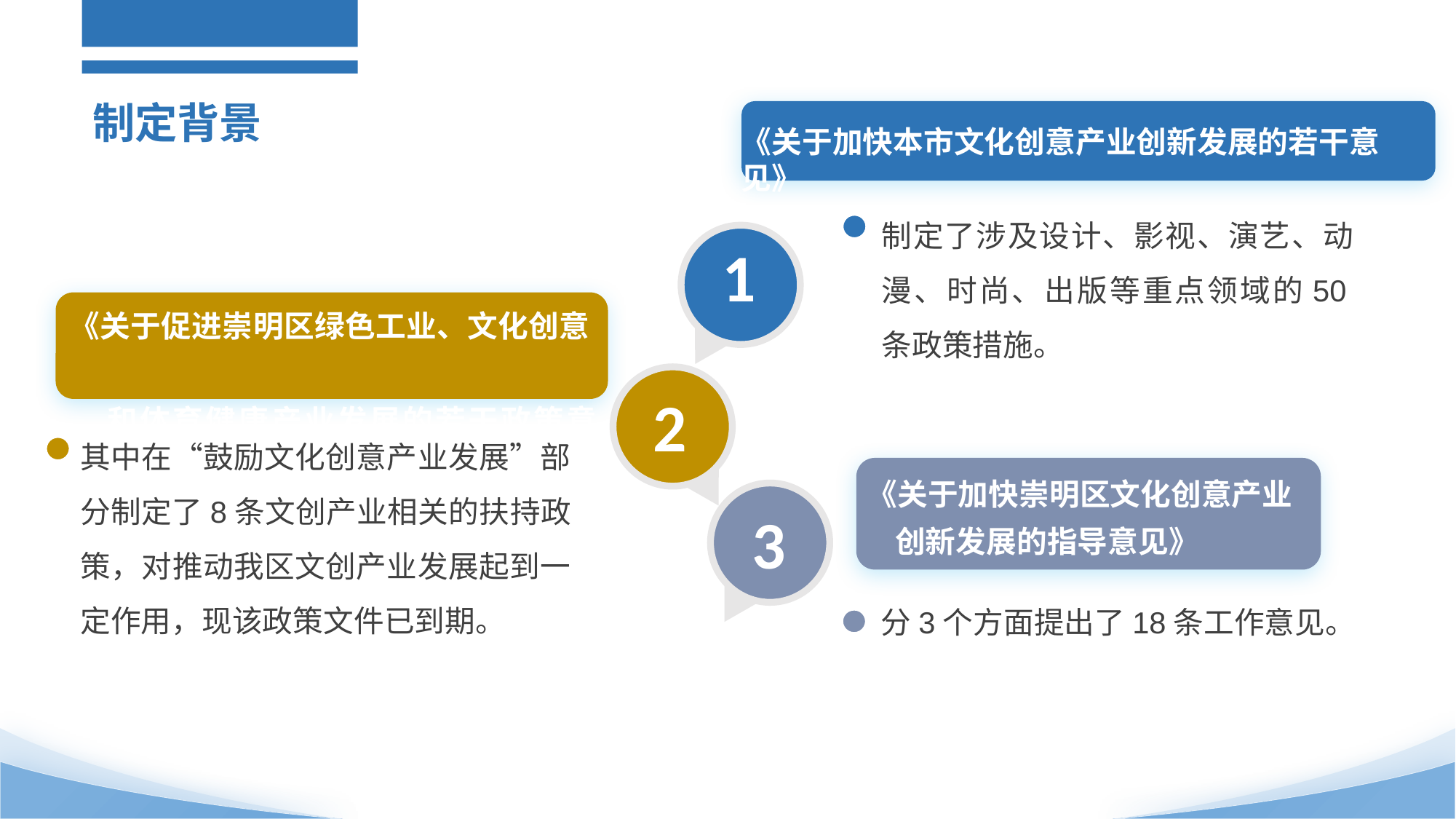

制定背景

《关于加快本市文化创意产业创新发展的若干意见》
制定了涉及设计、影视、演艺、动漫、时尚、出版等重点领域的50条政策措施。

1
01
扶持对象

《关于促进崇明区绿色工业、文化创意
   和体育健康产业发展的若干政策意见》

2
其中在“鼓励文化创意产业发展”部分制定了8条文创产业相关的扶持政策，对推动我区文创产业发展起到一定作用，现该政策文件已到期。
03

《关于加快崇明区文化创意产业
   创新发展的指导意见》

3

分3个方面提出了18条工作意见。
05